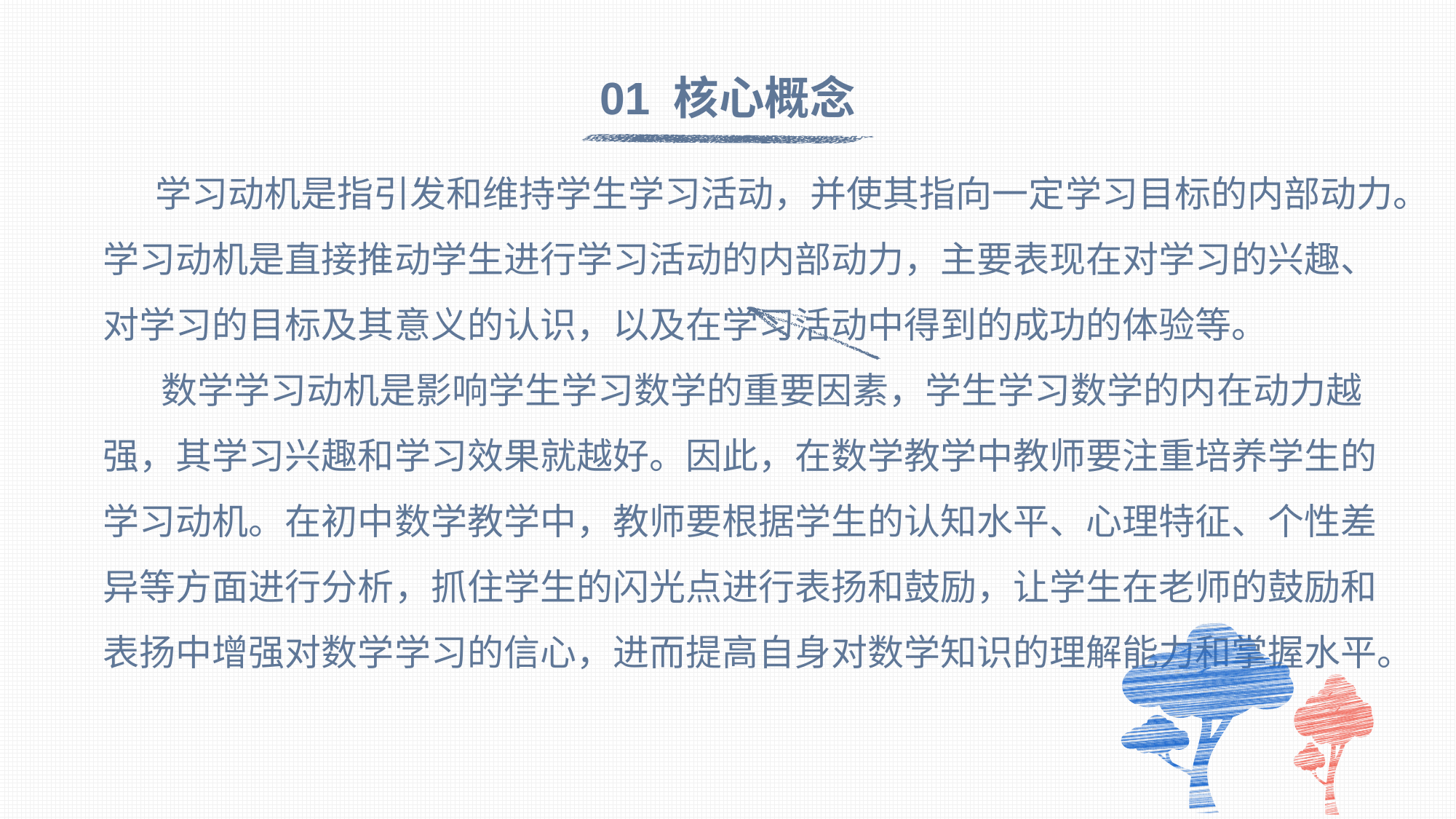

01 核心概念

      学习动机是指引发和维持学生学习活动，并使其指向一定学习目标的内部动力。学习动机是直接推动学生进行学习活动的内部动力，主要表现在对学习的兴趣、对学习的目标及其意义的认识，以及在学习活动中得到的成功的体验等。
      数学学习动机是影响学生学习数学的重要因素，学生学习数学的内在动力越强，其学习兴趣和学习效果就越好。因此，在数学教学中教师要注重培养学生的学习动机。在初中数学教学中，教师要根据学生的认知水平、心理特征、个性差异等方面进行分析，抓住学生的闪光点进行表扬和鼓励，让学生在老师的鼓励和表扬中增强对数学学习的信心，进而提高自身对数学知识的理解能力和掌握水平。